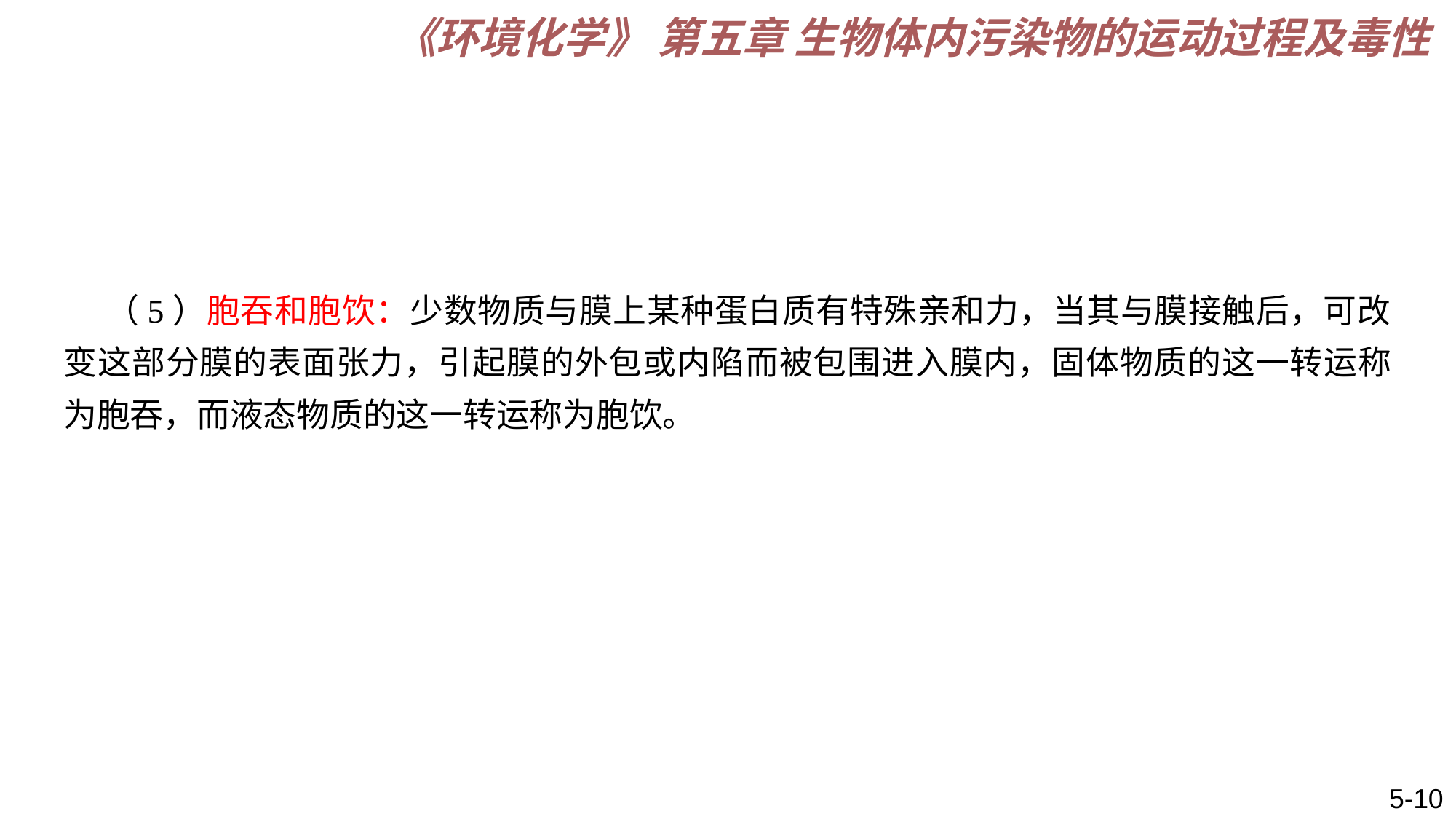

《环境化学》 第五章 生物体内污染物的运动过程及毒性
　 （5）胞吞和胞饮：少数物质与膜上某种蛋白质有特殊亲和力，当其与膜接触后，可改变这部分膜的表面张力，引起膜的外包或内陷而被包围进入膜内，固体物质的这一转运称为胞吞，而液态物质的这一转运称为胞饮。
5-10